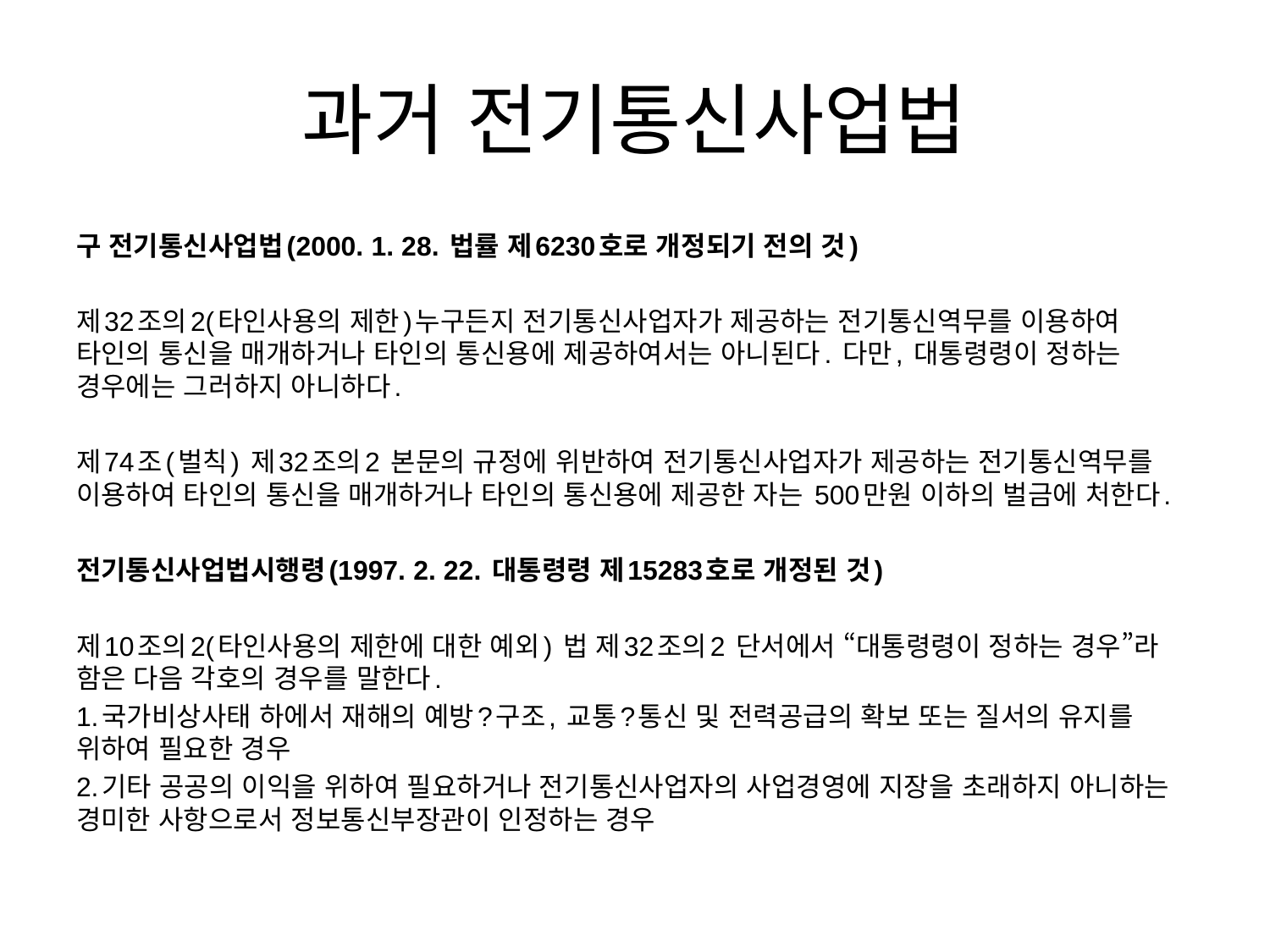

# 과거 전기통신사업법
구 전기통신사업법(2000. 1. 28. 법률 제6230호로 개정되기 전의 것)

제32조의2(타인사용의 제한)누구든지 전기통신사업자가 제공하는 전기통신역무를 이용하여 타인의 통신을 매개하거나 타인의 통신용에 제공하여서는 아니된다. 다만, 대통령령이 정하는 경우에는 그러하지 아니하다.

제74조(벌칙) 제32조의2 본문의 규정에 위반하여 전기통신사업자가 제공하는 전기통신역무를 이용하여 타인의 통신을 매개하거나 타인의 통신용에 제공한 자는 500만원 이하의 벌금에 처한다.

전기통신사업법시행령(1997. 2. 22. 대통령령 제15283호로 개정된 것)

제10조의2(타인사용의 제한에 대한 예외) 법 제32조의2 단서에서 “대통령령이 정하는 경우”라 함은 다음 각호의 경우를 말한다.
1.국가비상사태 하에서 재해의 예방?구조, 교통?통신 및 전력공급의 확보 또는 질서의 유지를 위하여 필요한 경우
2.기타 공공의 이익을 위하여 필요하거나 전기통신사업자의 사업경영에 지장을 초래하지 아니하는 경미한 사항으로서 정보통신부장관이 인정하는 경우